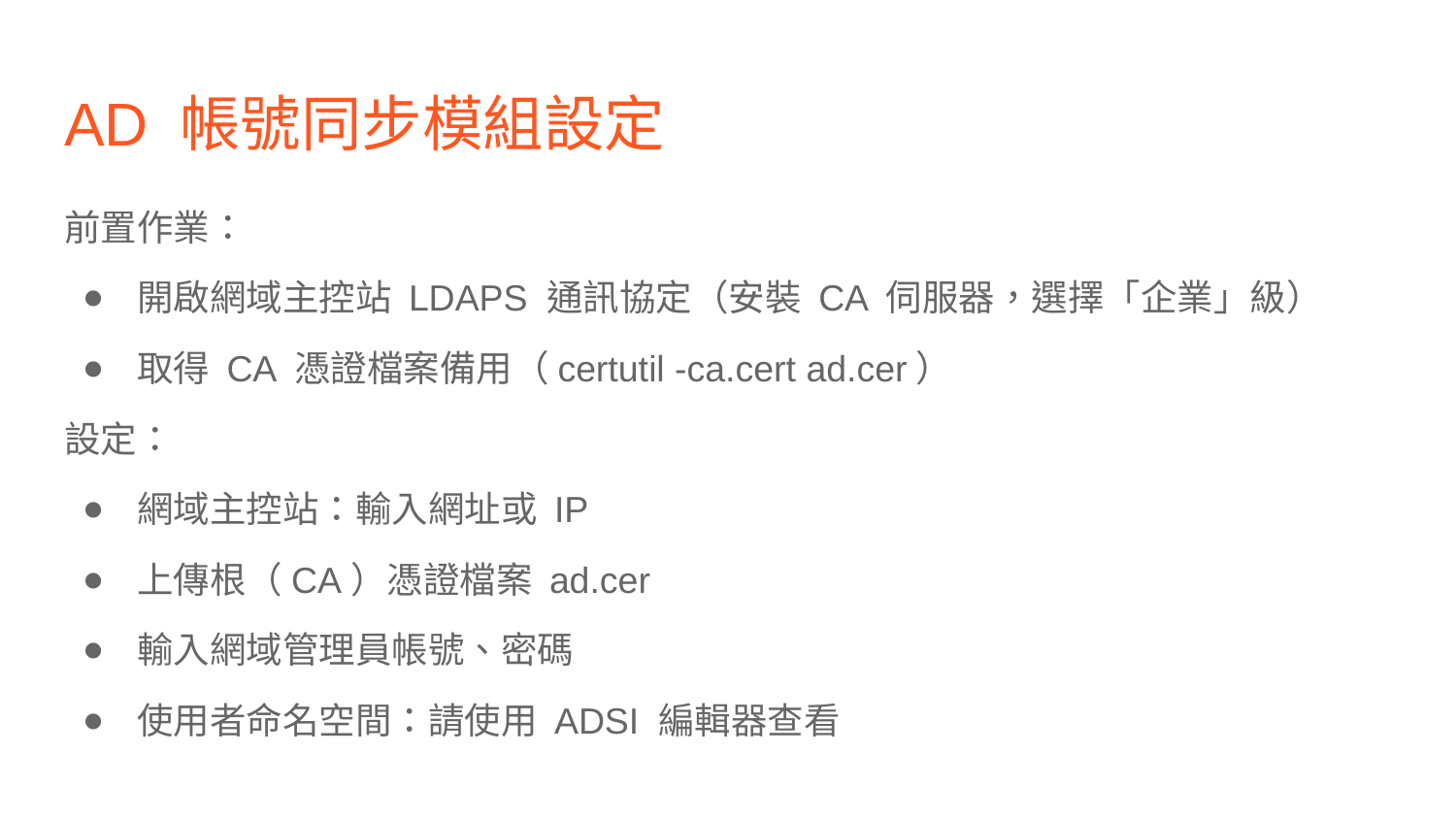

# AD 帳號同步模組設定
前置作業：
開啟網域主控站 LDAPS 通訊協定（安裝 CA 伺服器，選擇「企業」級）
取得 CA 憑證檔案備用（certutil -ca.cert ad.cer）
設定：
網域主控站：輸入網址或 IP
上傳根（CA）憑證檔案 ad.cer
輸入網域管理員帳號、密碼
使用者命名空間：請使用 ADSI 編輯器查看